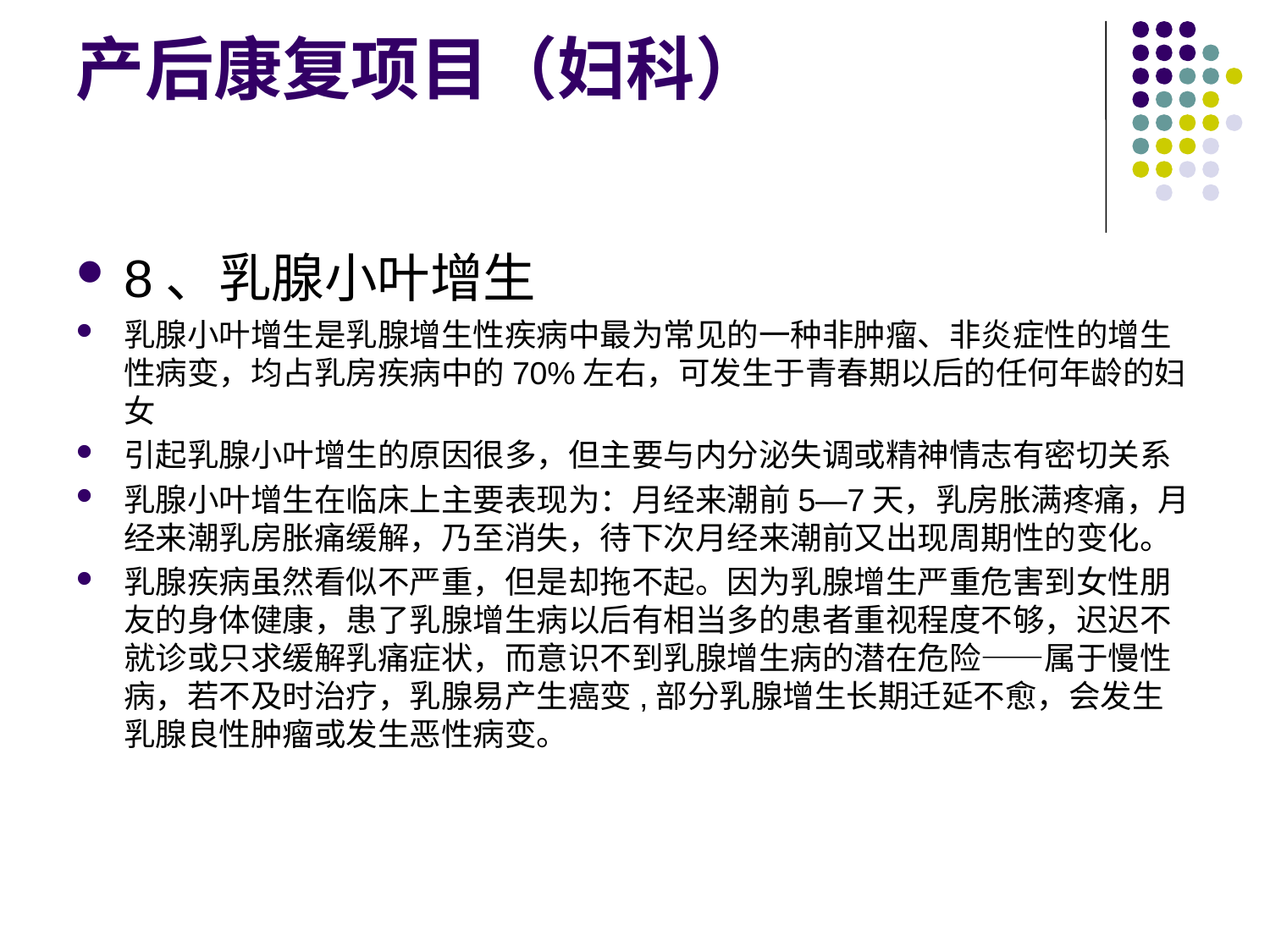

# 产后康复项目（妇科）
8、乳腺小叶增生
乳腺小叶增生是乳腺增生性疾病中最为常见的一种非肿瘤、非炎症性的增生性病变，均占乳房疾病中的70%左右，可发生于青春期以后的任何年龄的妇女
引起乳腺小叶增生的原因很多，但主要与内分泌失调或精神情志有密切关系
乳腺小叶增生在临床上主要表现为：月经来潮前5—7天，乳房胀满疼痛，月经来潮乳房胀痛缓解，乃至消失，待下次月经来潮前又出现周期性的变化。
乳腺疾病虽然看似不严重，但是却拖不起。因为乳腺增生严重危害到女性朋友的身体健康，患了乳腺增生病以后有相当多的患者重视程度不够，迟迟不就诊或只求缓解乳痛症状，而意识不到乳腺增生病的潜在危险——属于慢性病，若不及时治疗，乳腺易产生癌变,部分乳腺增生长期迁延不愈，会发生乳腺良性肿瘤或发生恶性病变。